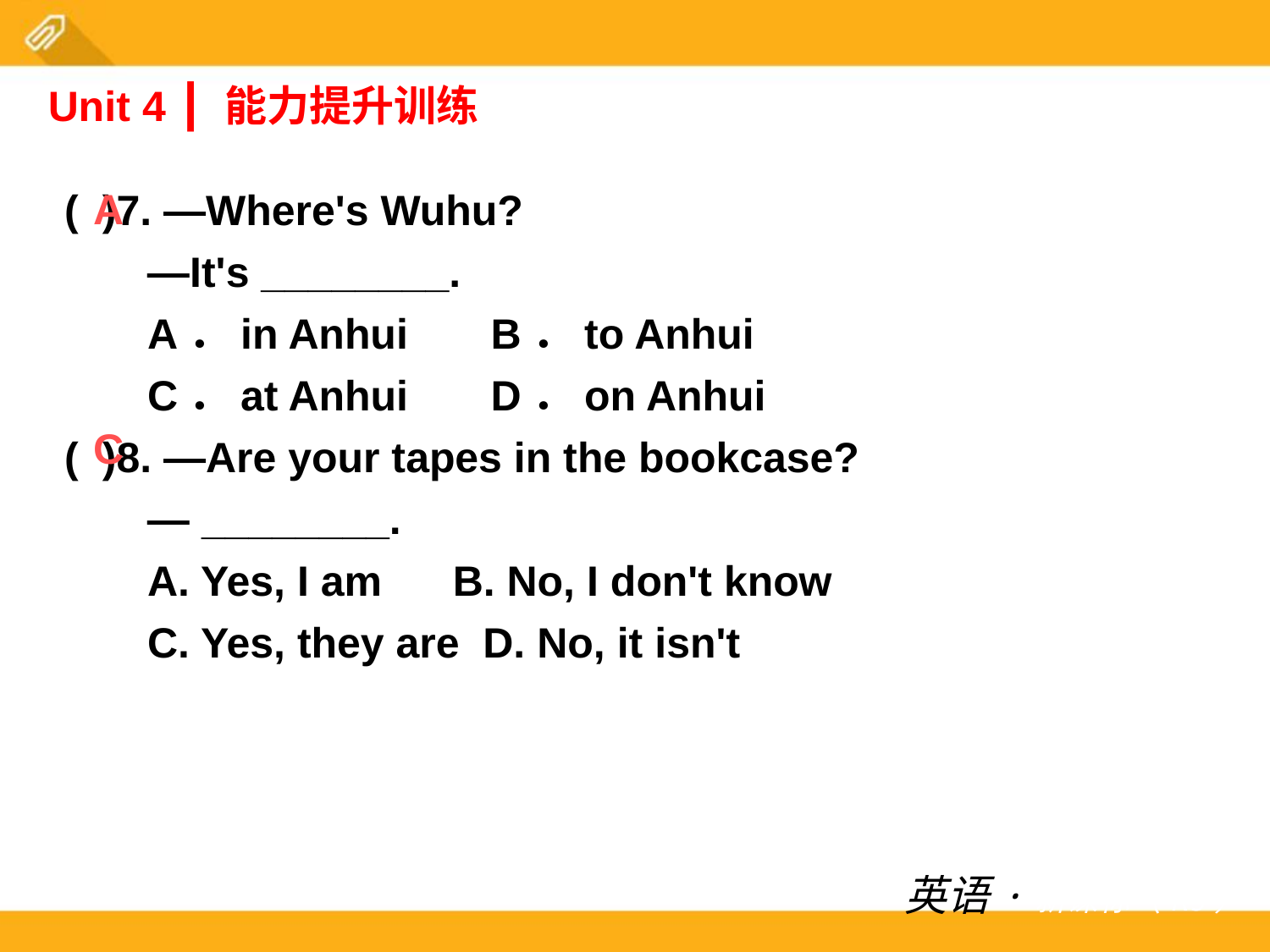

Unit 4 ┃ 能力提升训练
(  )7. —Where's Wuhu?
       —It's ________.
       A．in Anhui       B．to Anhui
       C．at Anhui       D．on Anhui
(  )8. —Are your tapes in the bookcase?
       — ________.
       A. Yes, I am      B. No, I don't know
       C. Yes, they are  D. No, it isn't
A
C
英语·新课标（RJ）